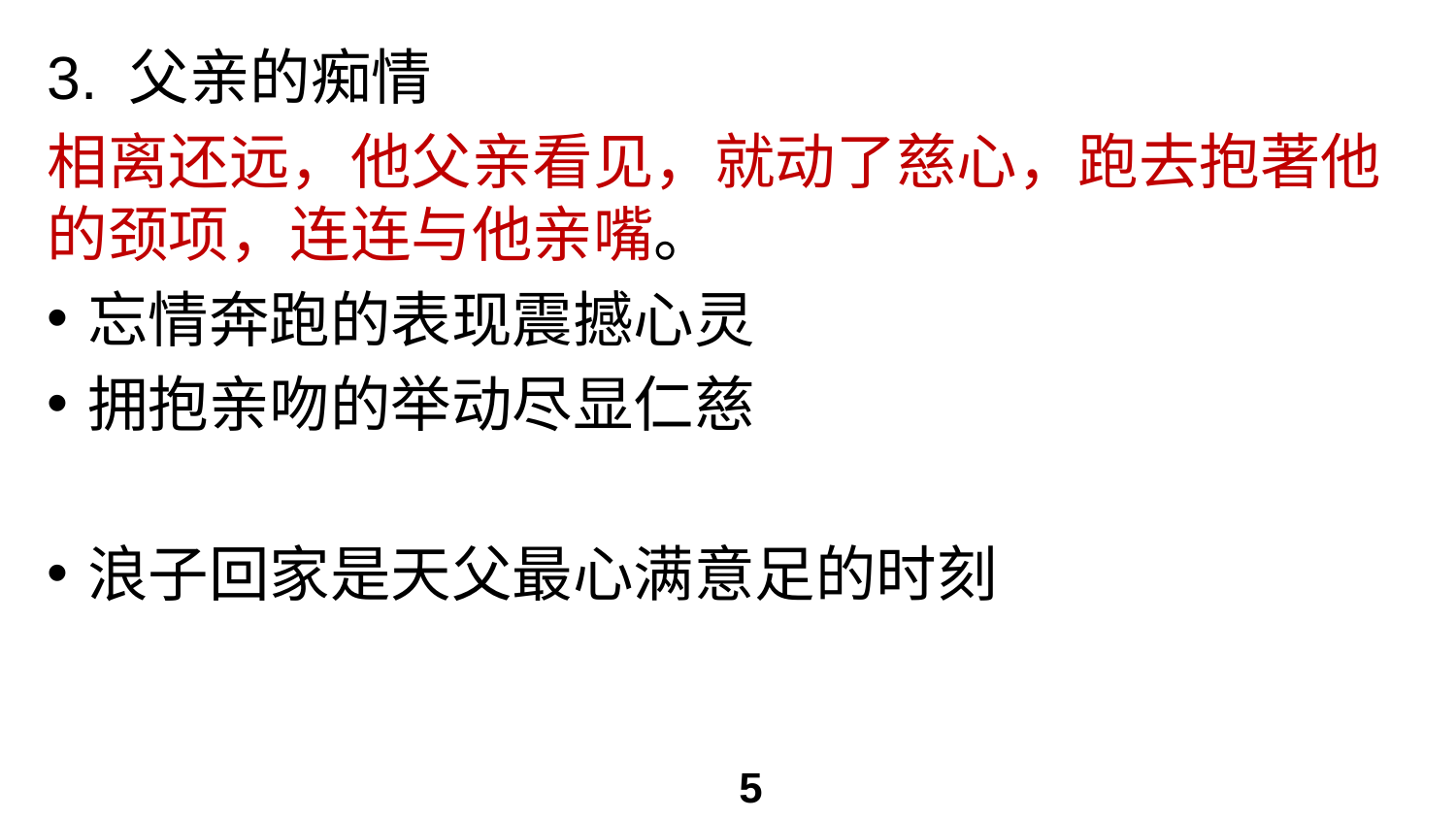

# 3. 父亲的痴情
相离还远，他父亲看见，就动了慈心，跑去抱著他的颈项，连连与他亲嘴。
忘情奔跑的表现震撼心灵
拥抱亲吻的举动尽显仁慈

浪子回家是天父最心满意足的时刻

5